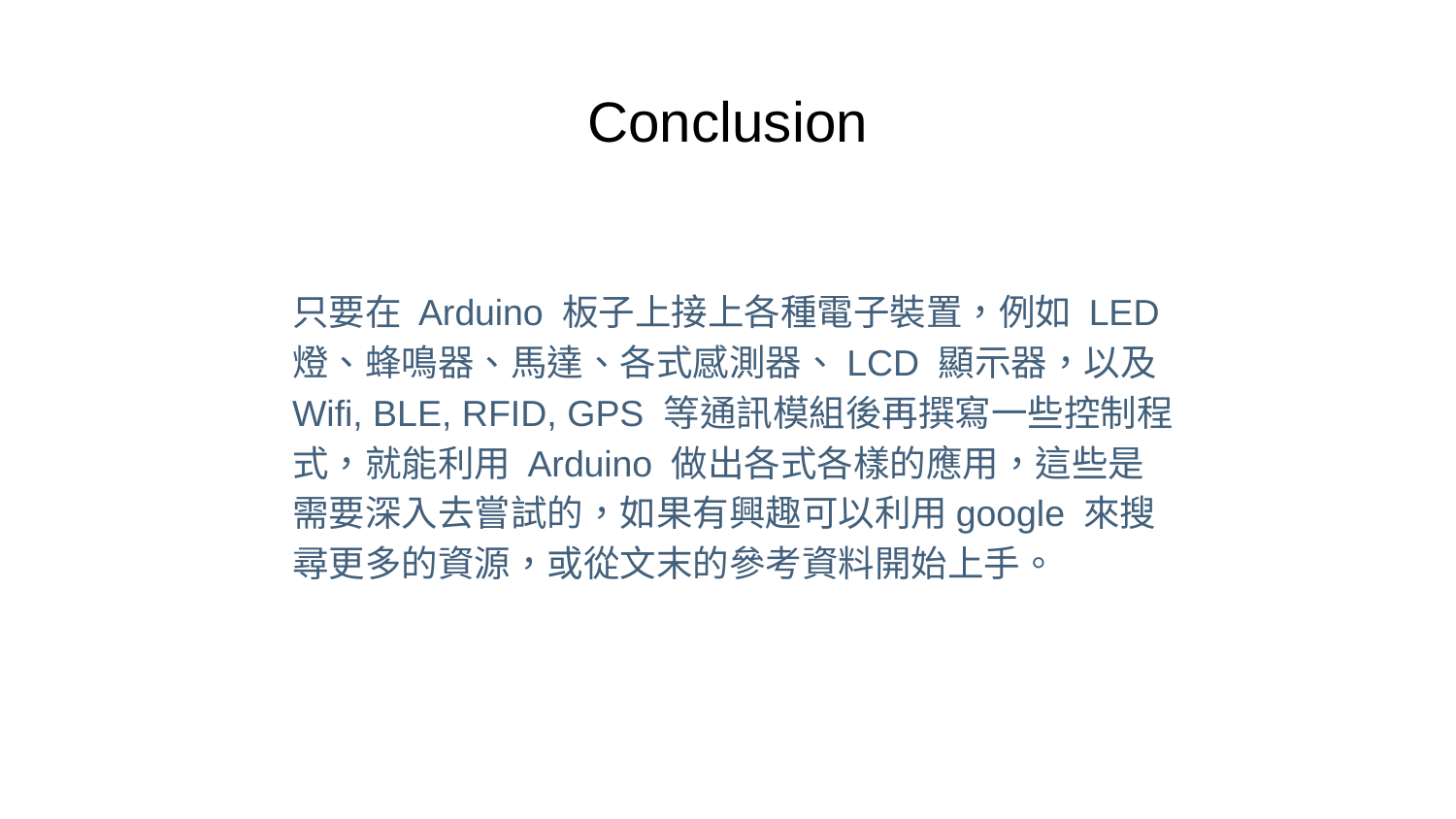

# Conclusion
只要在 Arduino 板子上接上各種電子裝置，例如 LED 燈、蜂鳴器、馬達、各式感測器、LCD 顯示器，以及 Wifi, BLE, RFID, GPS 等通訊模組後再撰寫一些控制程式，就能利用 Arduino 做出各式各樣的應用，這些是需要深入去嘗試的，如果有興趣可以利用google 來搜尋更多的資源，或從文末的參考資料開始上手。